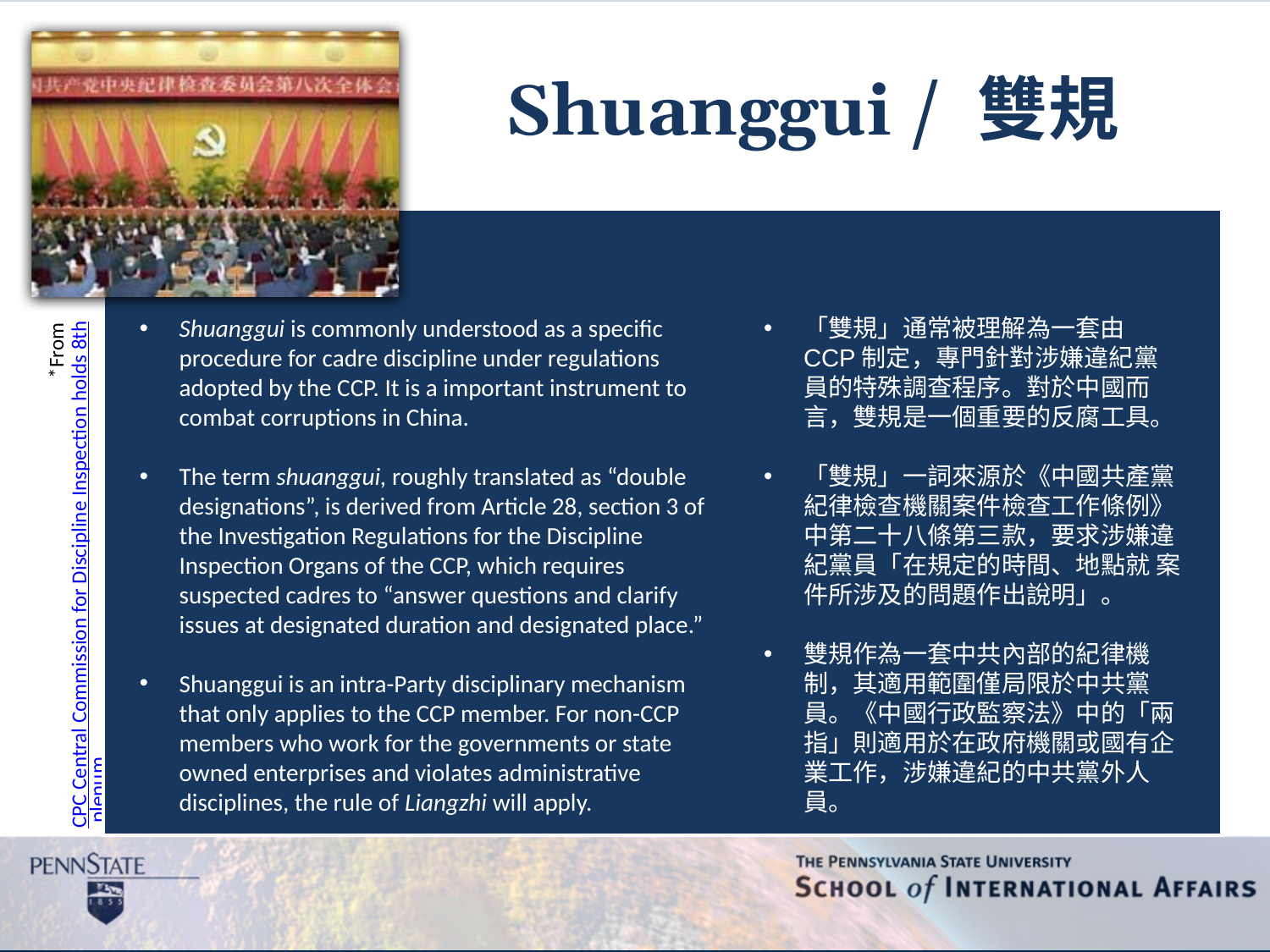

*From CPC Central Commission for Discipline Inspection holds 8th plenum

Shuanggui / 雙規
Shuanggui is commonly understood as a specific procedure for cadre discipline under regulations adopted by the CCP. It is a important instrument to combat corruptions in China.

The term shuanggui, roughly translated as “double designations”, is derived from Article 28, section 3 of the Investigation Regulations for the Discipline Inspection Organs of the CCP, which requires suspected cadres to “answer questions and clarify issues at designated duration and designated place.”

Shuanggui is an intra-Party disciplinary mechanism that only applies to the CCP member. For non-CCP members who work for the governments or state owned enterprises and violates administrative disciplines, the rule of Liangzhi will apply.

「雙規」通常被理解為一套由CCP制定，專門針對涉嫌違紀黨員的特殊調查程序。對於中國而言，雙規是一個重要的反腐工具。

「雙規」一詞來源於《中國共產黨紀律檢查機關案件檢查工作條例》中第二十八條第三款，要求涉嫌違紀黨員「在規定的時間、地點就 案件所涉及的問題作出說明」。

雙規作為一套中共內部的紀律機制，其適用範圍僅局限於中共黨員。《中國行政監察法》中的「兩指」則適用於在政府機關或國有企業工作，涉嫌違紀的中共黨外人員。